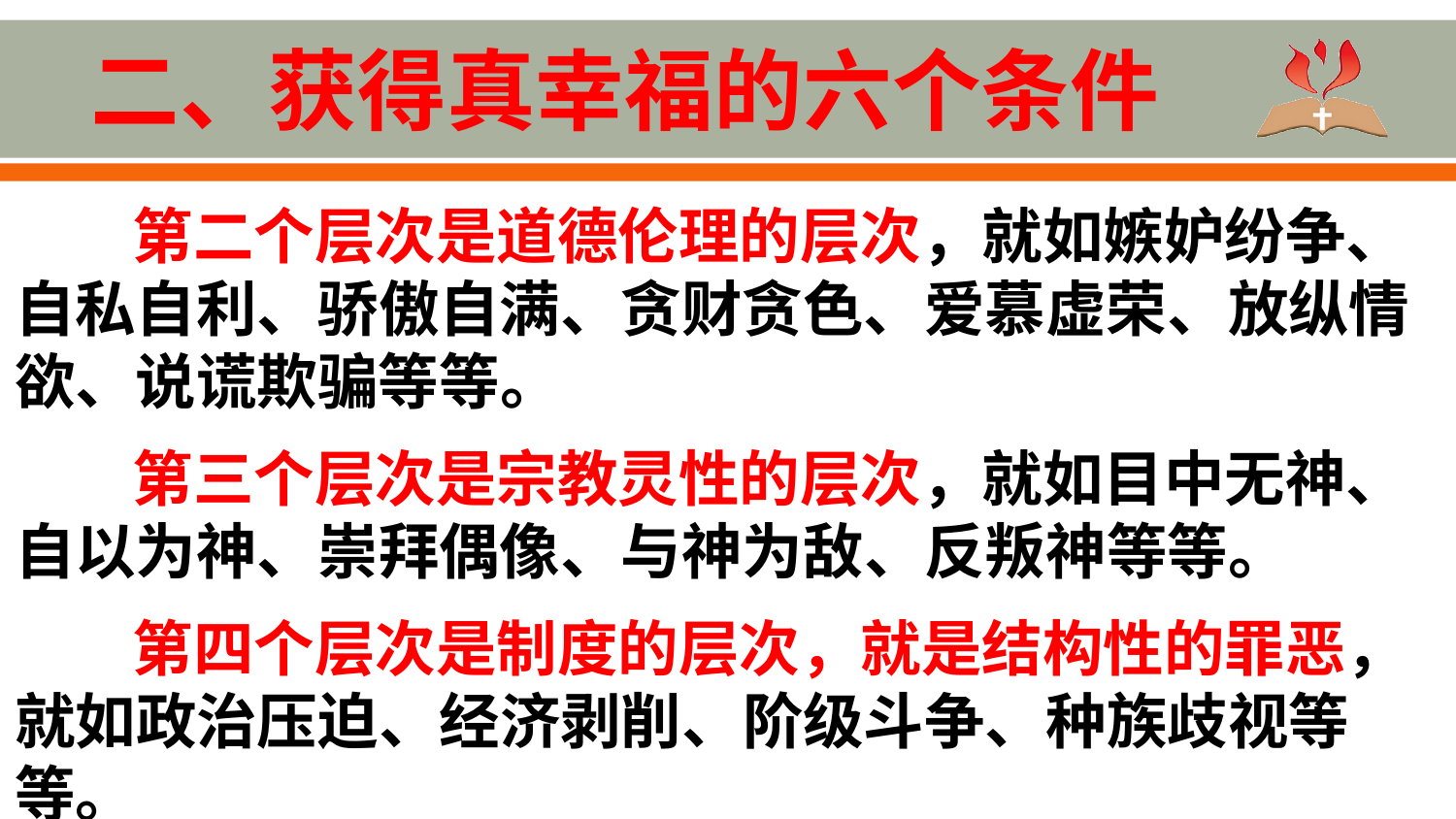

# 二、获得真幸福的六个条件
第二个层次是道德伦理的层次，就如嫉妒纷争、自私自利、骄傲自满、贪财贪色、爱慕虚荣、放纵情欲、说谎欺骗等等。
第三个层次是宗教灵性的层次，就如目中无神、自以为神、崇拜偶像、与神为敌、反叛神等等。
第四个层次是制度的层次，就是结构性的罪恶，就如政治压迫、经济剥削、阶级斗争、种族歧视等等。